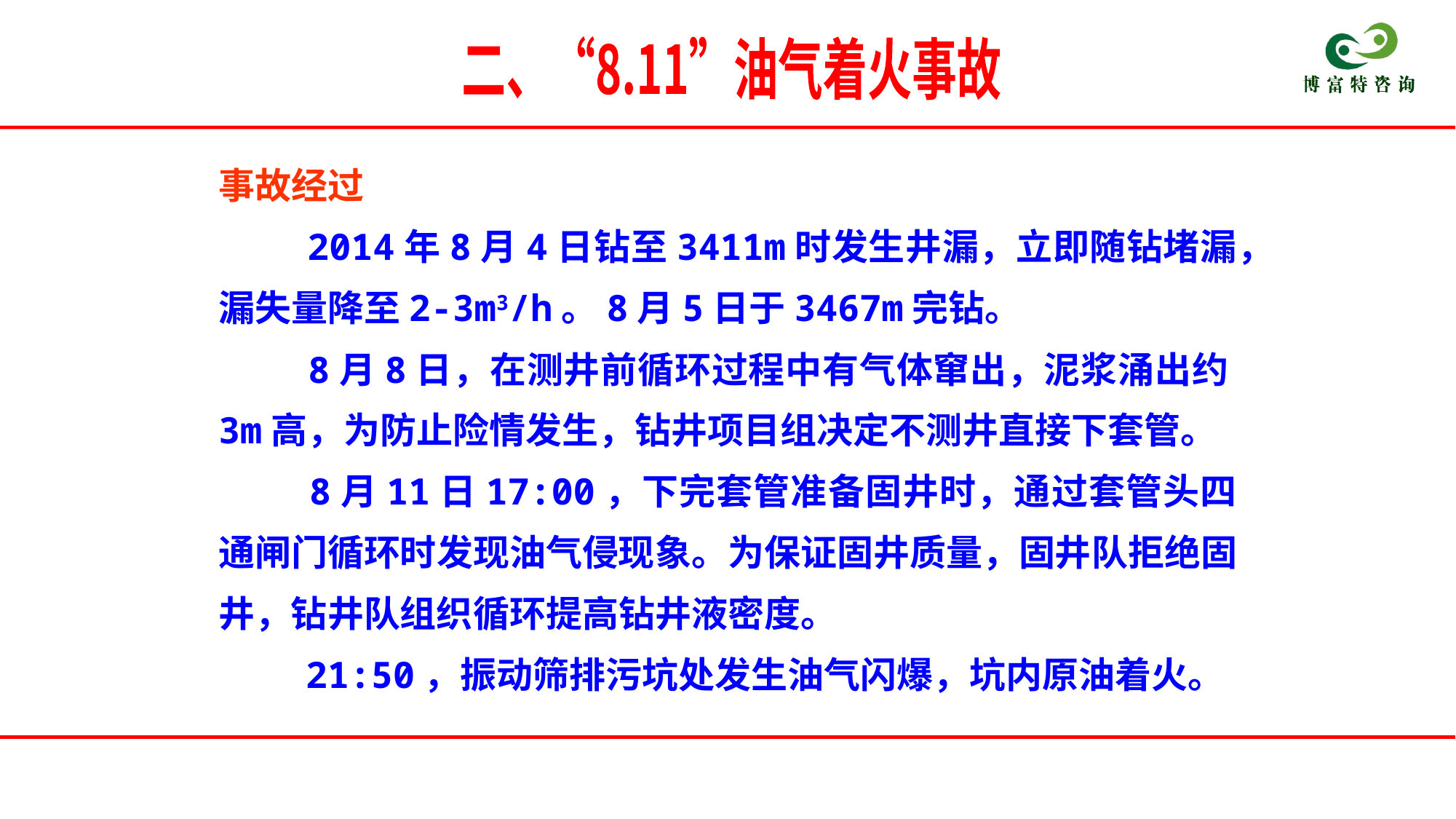

二、“8.11”油气着火事故
事故经过
    2014年8月4日钻至3411m时发生井漏，立即随钻堵漏，漏失量降至2-3m3/h。8月5日于3467m完钻。
    8月8日，在测井前循环过程中有气体窜出，泥浆涌出约3m高，为防止险情发生，钻井项目组决定不测井直接下套管。
    8月11日17:00，下完套管准备固井时，通过套管头四通闸门循环时发现油气侵现象。为保证固井质量，固井队拒绝固井，钻井队组织循环提高钻井液密度。
    21:50，振动筛排污坑处发生油气闪爆，坑内原油着火。